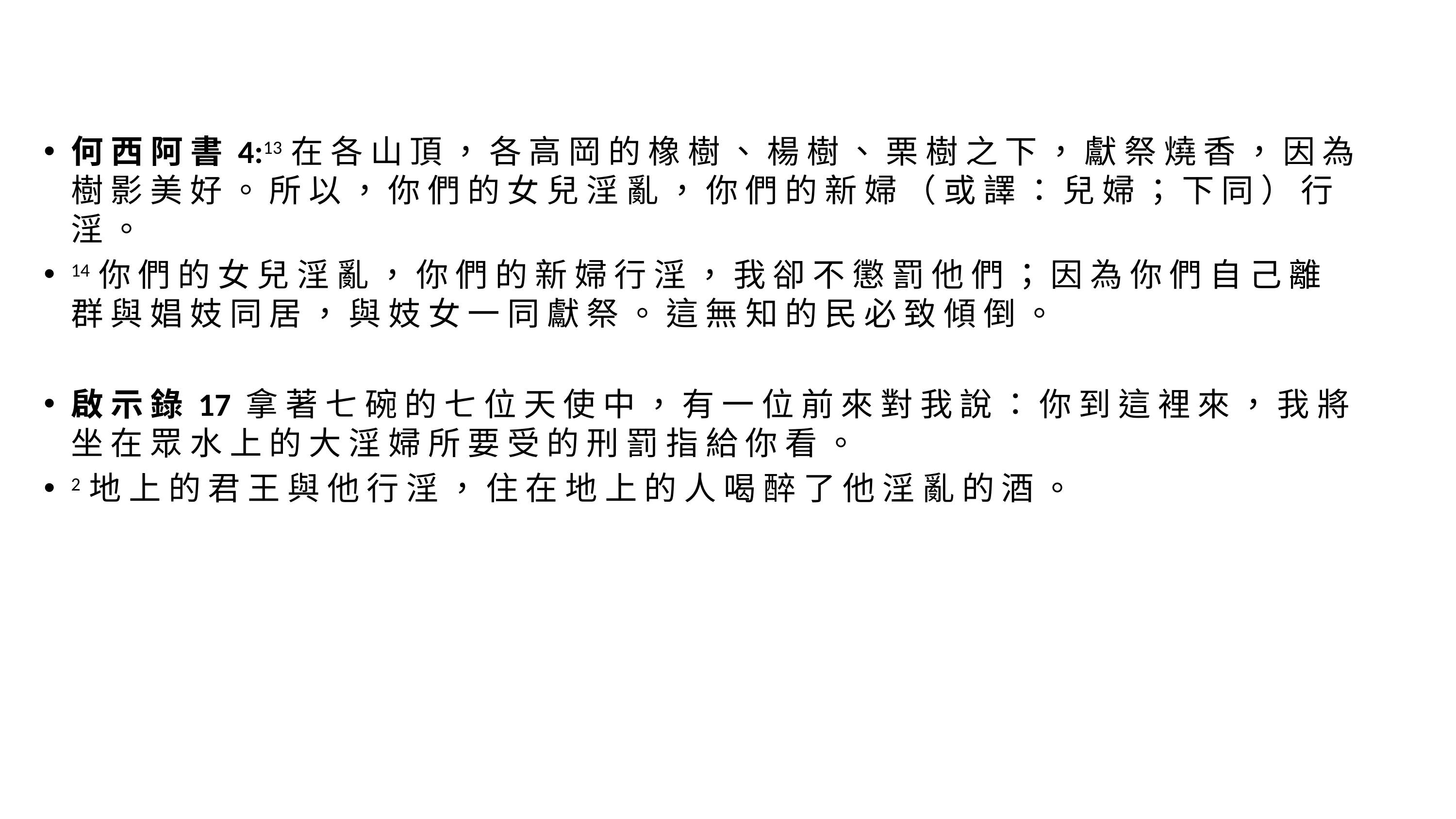

#
何 西 阿 書 4:13 在 各 山 頂 ， 各 高 岡 的 橡 樹 、 楊 樹 、 栗 樹 之 下 ， 獻 祭 燒 香 ， 因 為 樹 影 美 好 。 所 以 ， 你 們 的 女 兒 淫 亂 ， 你 們 的 新 婦 （ 或 譯 ： 兒 婦 ； 下 同 ） 行 淫 。
14 你 們 的 女 兒 淫 亂 ， 你 們 的 新 婦 行 淫 ， 我 卻 不 懲 罰 他 們 ； 因 為 你 們 自 己 離 群 與 娼 妓 同 居 ， 與 妓 女 一 同 獻 祭 。 這 無 知 的 民 必 致 傾 倒 。

啟 示 錄 17 拿 著 七 碗 的 七 位 天 使 中 ， 有 一 位 前 來 對 我 說 ： 你 到 這 裡 來 ， 我 將 坐 在 眾 水 上 的 大 淫 婦 所 要 受 的 刑 罰 指 給 你 看 。
2 地 上 的 君 王 與 他 行 淫 ， 住 在 地 上 的 人 喝 醉 了 他 淫 亂 的 酒 。